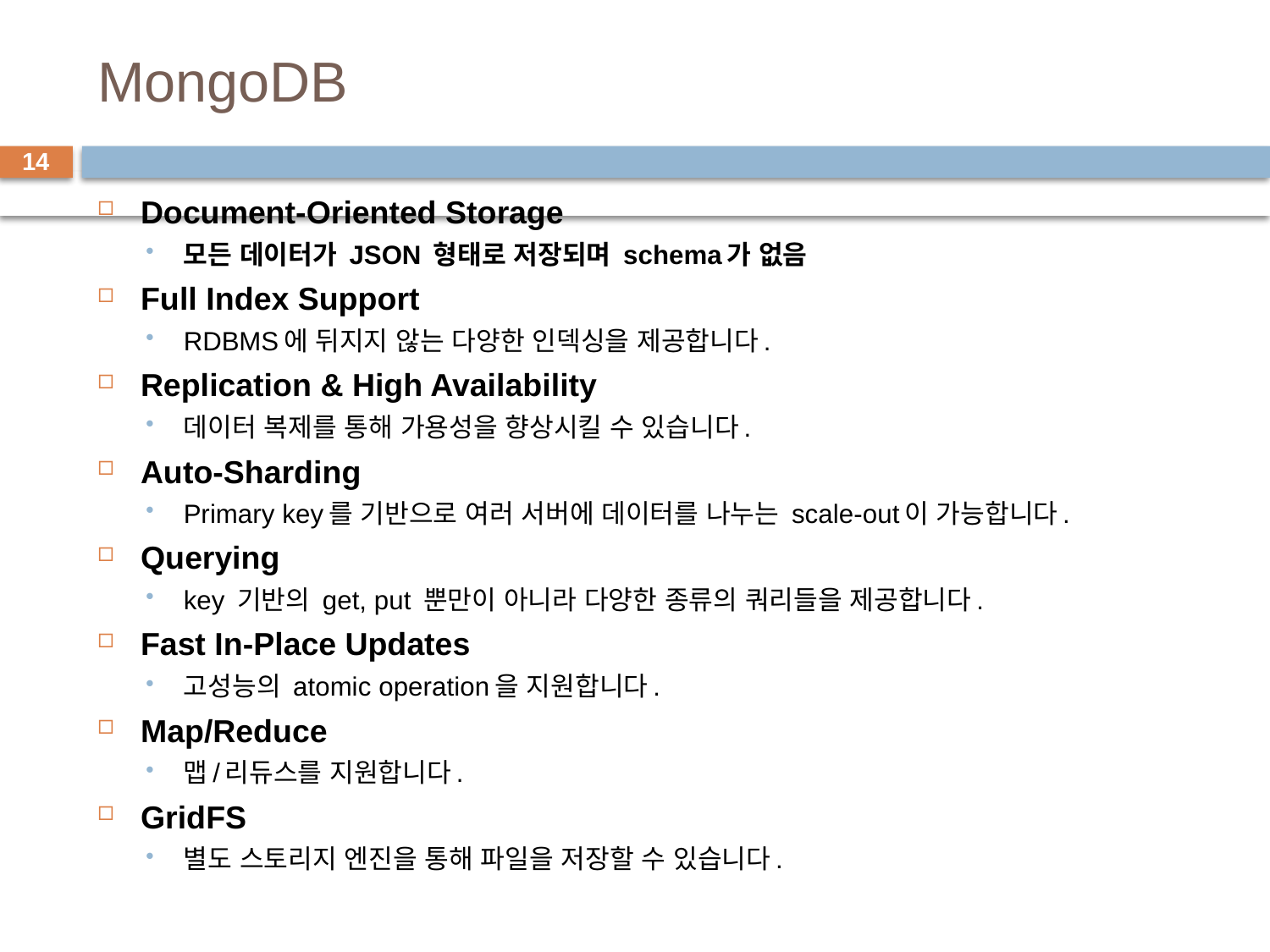

# MongoDB
14
Document-Oriented Storage
모든 데이터가 JSON 형태로 저장되며 schema가 없음
Full Index Support
RDBMS에 뒤지지 않는 다양한 인덱싱을 제공합니다.
Replication & High Availability
데이터 복제를 통해 가용성을 향상시킬 수 있습니다.
Auto-Sharding
Primary key를 기반으로 여러 서버에 데이터를 나누는 scale-out이 가능합니다.
Querying
key 기반의 get, put 뿐만이 아니라 다양한 종류의 쿼리들을 제공합니다.
Fast In-Place Updates
고성능의 atomic operation을 지원합니다.
Map/Reduce
맵/리듀스를 지원합니다.
GridFS
별도 스토리지 엔진을 통해 파일을 저장할 수 있습니다.